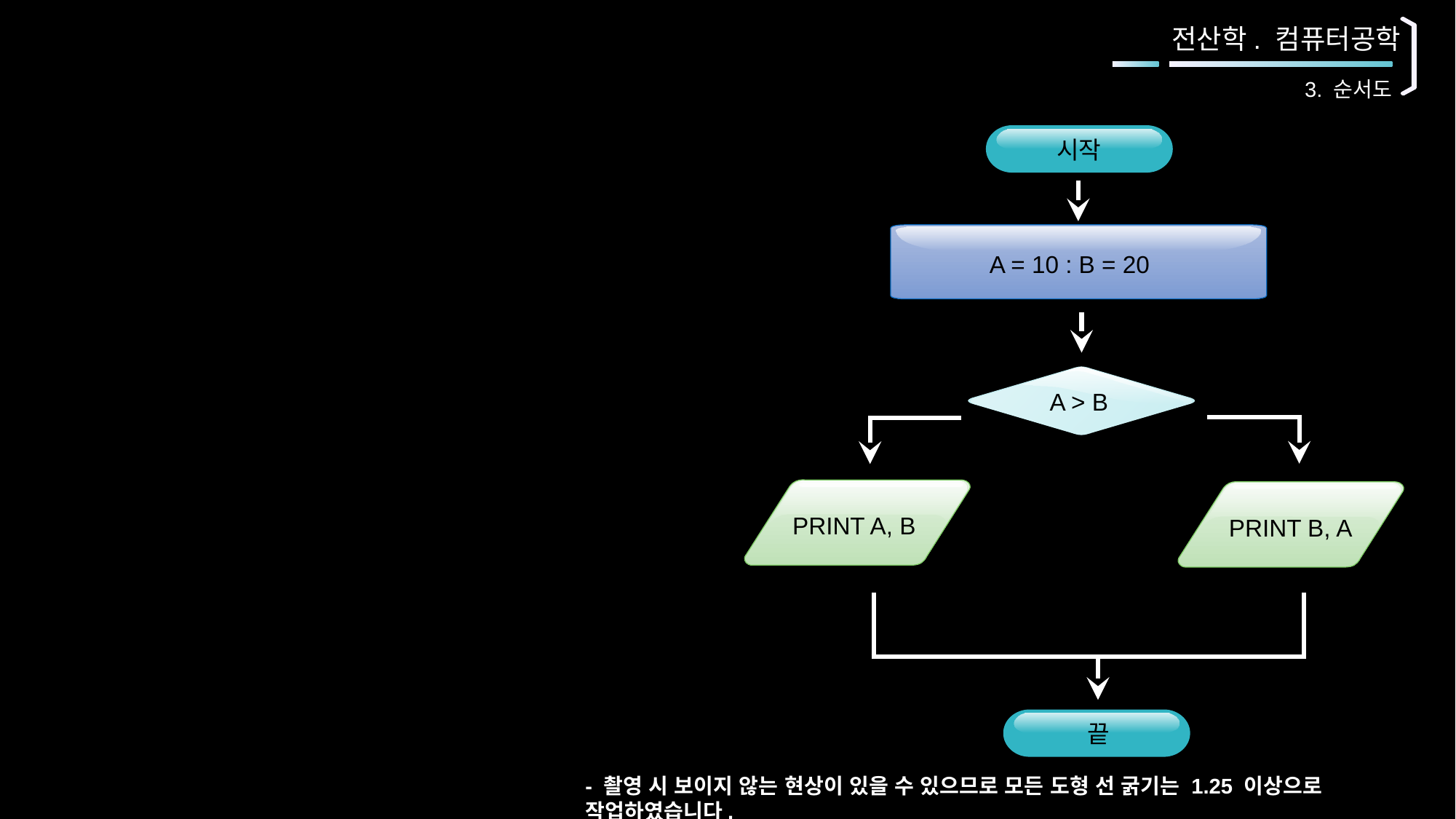

전산학. 컴퓨터공학

3. 순서도

시작

A = 10 : B = 20

A > B

PRINT A, B

PRINT B, A

끝
- 촬영 시 보이지 않는 현상이 있을 수 있으므로 모든 도형 선 굵기는 1.25 이상으로 작업하였습니다.